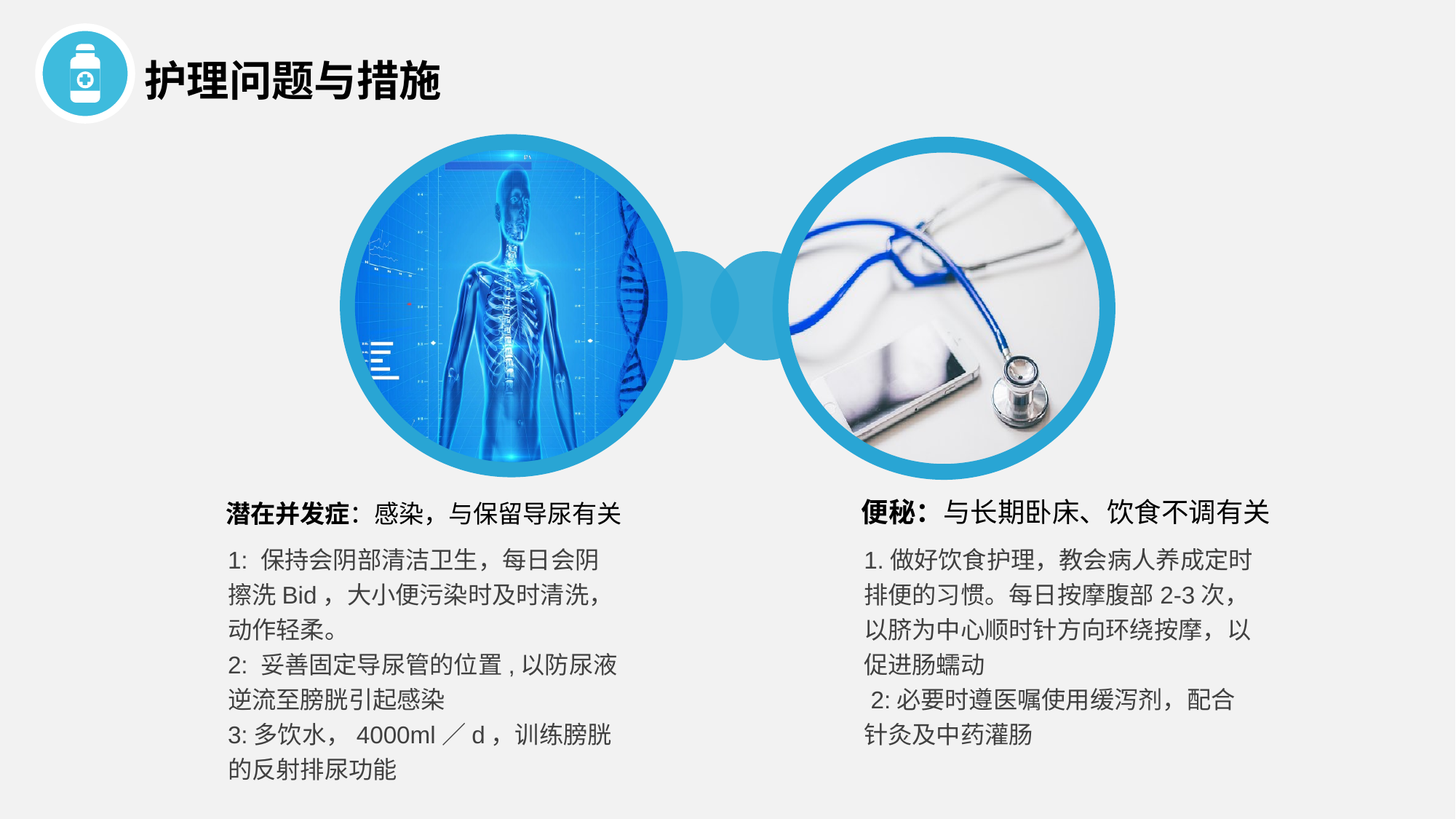

护理问题与措施

潜在并发症：感染，与保留导尿有关
便秘：与长期卧床、饮食不调有关
1: 保持会阴部清洁卫生，每日会阴擦洗Bid，大小便污染时及时清洗，动作轻柔。
2: 妥善固定导尿管的位置,以防尿液逆流至膀胱引起感染
3:多饮水，4000ml／d，训练膀胱的反射排尿功能
1.做好饮食护理，教会病人养成定时排便的习惯。每日按摩腹部2-3次，以脐为中心顺时针方向环绕按摩，以促进肠蠕动
 2:必要时遵医嘱使用缓泻剂，配合针灸及中药灌肠